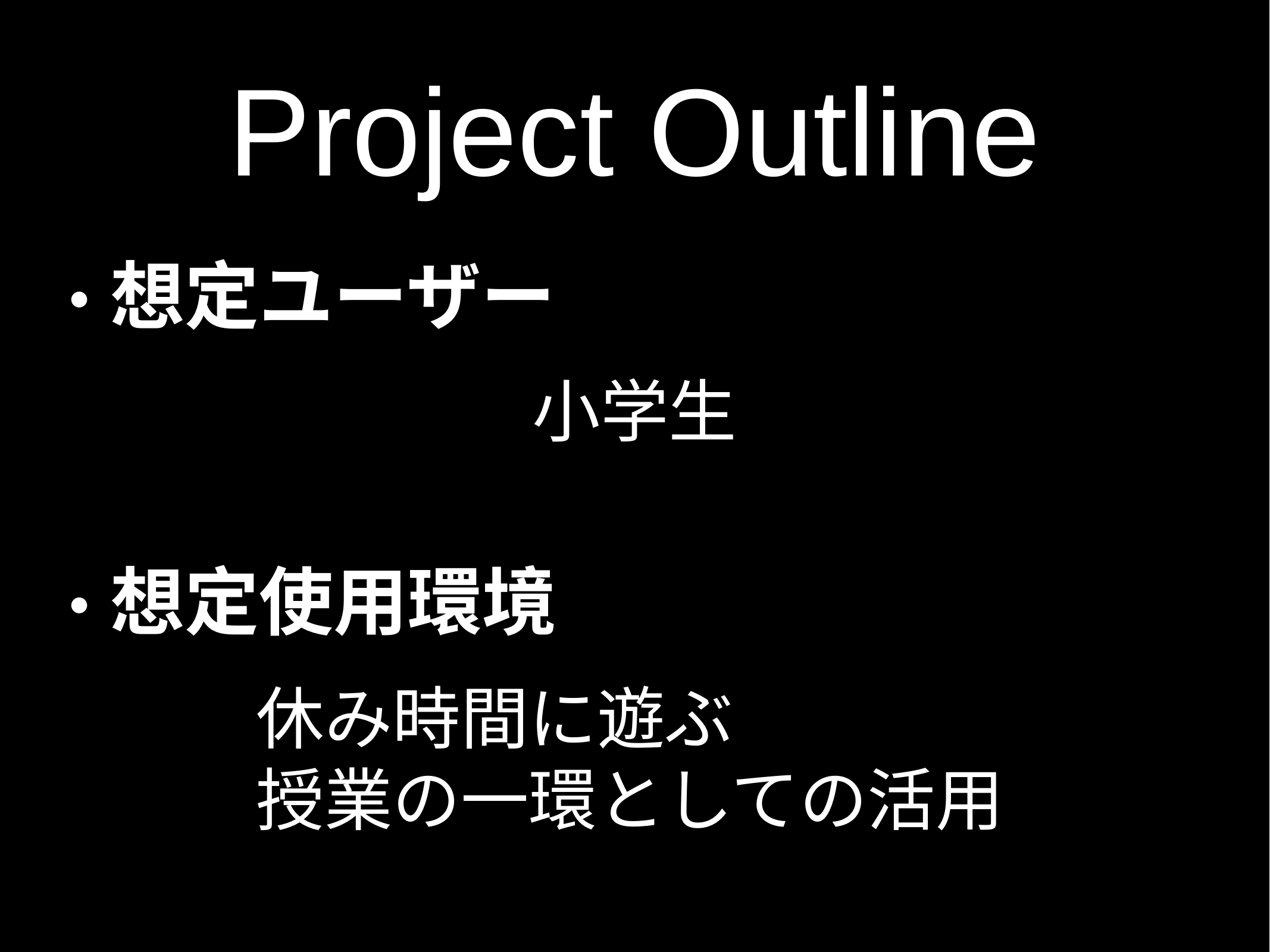

Project Outline
・想定ユーザー
小学生
・想定使用環境
休み時間に遊ぶ
授業の一環としての活用